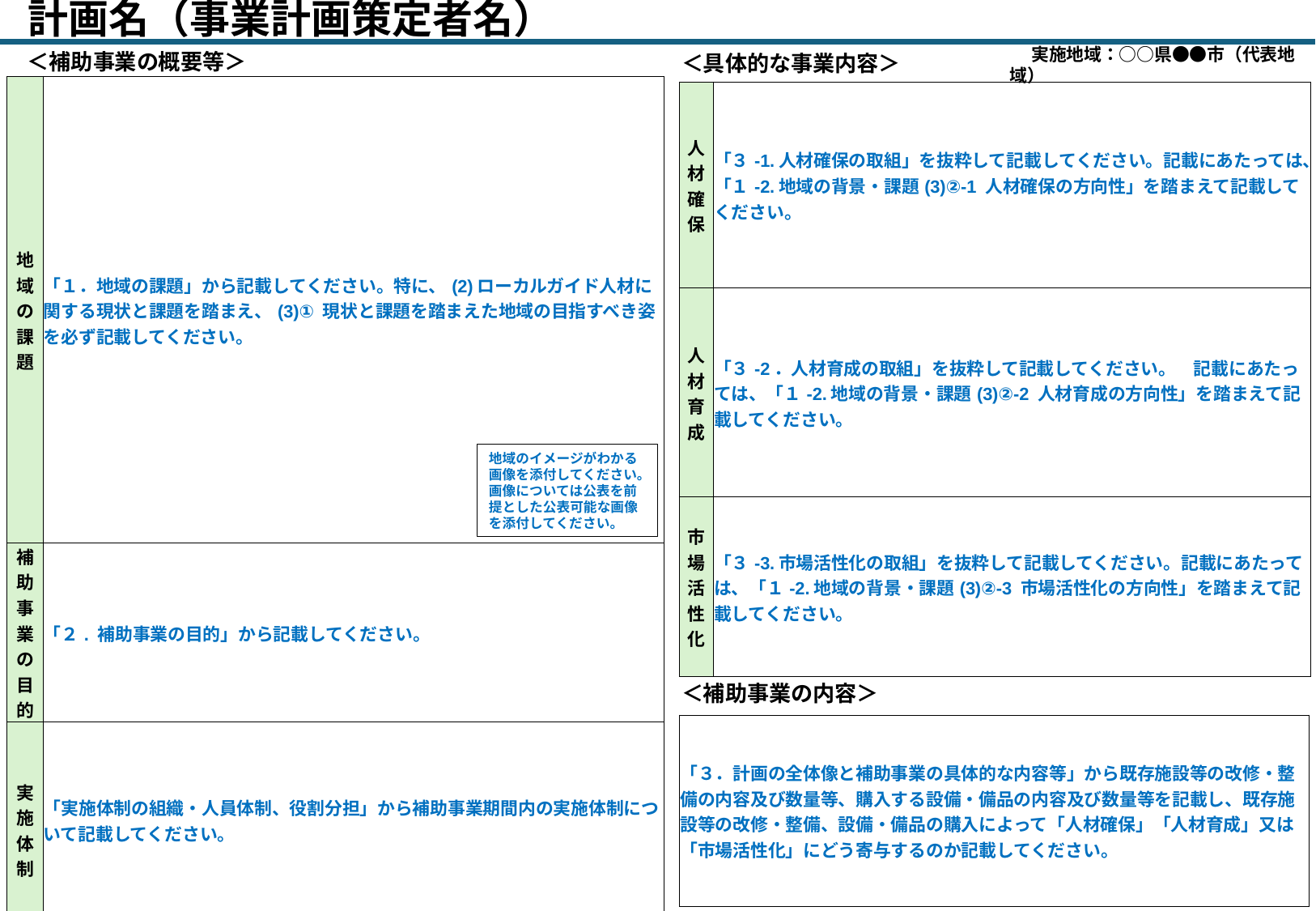

注１：公表される前提で作成してください。注２：補助事業の概要が本事業概要説明書１枚で分かるように簡潔に記載してください。
注３：青字の記入要領等を削除の上、黒字で記載してください。フォントサイズは【10.5ポイント以上】とし、重要な箇所は下線付きの赤字で記載してください。
　 計画名（事業計画策定者名）
＜補助事業の概要等＞
　 実施地域：○○県●●市（代表地域）
＜具体的な事業内容＞
| 地域の課題 | 「１．地域の課題」から記載してください。特に、(2)ローカルガイド人材に関する現状と課題を踏まえ、(3)① 現状と課題を踏まえた地域の目指すべき姿を必ず記載してください。 |
| --- | --- |
| 補助事業の 目的 | 「２. 補助事業の目的」から記載してください。 |
| 実施体制 | 「実施体制の組織・人員体制、役割分担」から補助事業期間内の実施体制について記載してください。 |
| 人材確保 | 「３-1.人材確保の取組」を抜粋して記載してください。記載にあたっては、「１-2.地域の背景・課題(3)②-1 人材確保の方向性」を踏まえて記載してください。 |
| --- | --- |
| 人材育成 | 「３-2．人材育成の取組」を抜粋して記載してください。　記載にあたっては、「１-2.地域の背景・課題(3)②-2 人材育成の方向性」を踏まえて記載してください。 |
| 市場活性化 | 「３-3.市場活性化の取組」を抜粋して記載してください。記載にあたっては、「１-2.地域の背景・課題(3)②-3 市場活性化の方向性」を踏まえて記載してください。 |
地域のイメージがわかる画像を添付してください。
画像については公表を前提とした公表可能な画像を添付してください。
＜補助事業の内容＞
| 「３．計画の全体像と補助事業の具体的な内容等」から既存施設等の改修・整備の内容及び数量等、購入する設備・備品の内容及び数量等を記載し、既存施設等の改修・整備、設備・備品の購入によって「人材確保」「人材育成」又は「市場活性化」にどう寄与するのか記載してください。 |
| --- |